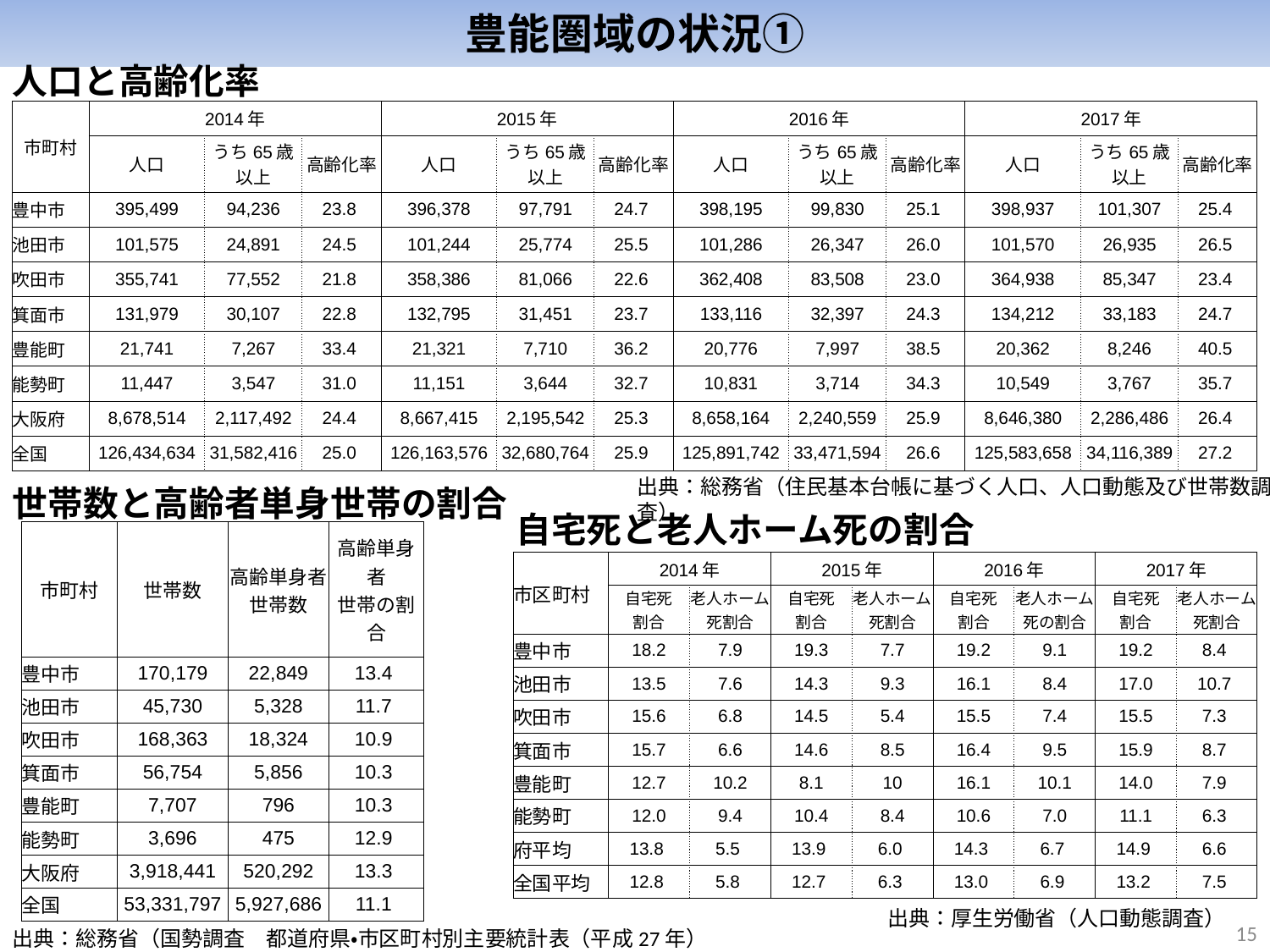

豊能圏域の状況①
人口と高齢化率
| 市町村 | 2014年 |  |  | 2015年 |  |  | 2016年 |  |  | 2017年 |  |  |
| --- | --- | --- | --- | --- | --- | --- | --- | --- | --- | --- | --- | --- |
|  | 人口 | うち65歳 以上 | 高齢化率 | 人口 | うち65歳 以上 | 高齢化率 | 人口 | うち65歳 以上 | 高齢化率 | 人口 | うち65歳 以上 | 高齢化率 |
| 豊中市 | 395,499 | 94,236 | 23.8 | 396,378 | 97,791 | 24.7 | 398,195 | 99,830 | 25.1 | 398,937 | 101,307 | 25.4 |
| 池田市 | 101,575 | 24,891 | 24.5 | 101,244 | 25,774 | 25.5 | 101,286 | 26,347 | 26.0 | 101,570 | 26,935 | 26.5 |
| 吹田市 | 355,741 | 77,552 | 21.8 | 358,386 | 81,066 | 22.6 | 362,408 | 83,508 | 23.0 | 364,938 | 85,347 | 23.4 |
| 箕面市 | 131,979 | 30,107 | 22.8 | 132,795 | 31,451 | 23.7 | 133,116 | 32,397 | 24.3 | 134,212 | 33,183 | 24.7 |
| 豊能町 | 21,741 | 7,267 | 33.4 | 21,321 | 7,710 | 36.2 | 20,776 | 7,997 | 38.5 | 20,362 | 8,246 | 40.5 |
| 能勢町 | 11,447 | 3,547 | 31.0 | 11,151 | 3,644 | 32.7 | 10,831 | 3,714 | 34.3 | 10,549 | 3,767 | 35.7 |
| 大阪府 | 8,678,514 | 2,117,492 | 24.4 | 8,667,415 | 2,195,542 | 25.3 | 8,658,164 | 2,240,559 | 25.9 | 8,646,380 | 2,286,486 | 26.4 |
| 全国 | 126,434,634 | 31,582,416 | 25.0 | 126,163,576 | 32,680,764 | 25.9 | 125,891,742 | 33,471,594 | 26.6 | 125,583,658 | 34,116,389 | 27.2 |
出典：総務省（住民基本台帳に基づく人口、人口動態及び世帯数調査）
世帯数と高齢者単身世帯の割合
自宅死と老人ホーム死の割合
| 市町村 | 世帯数 | 高齢単身者 世帯数 | 高齢単身者 世帯の割合 |
| --- | --- | --- | --- |
| 豊中市 | 170,179 | 22,849 | 13.4 |
| 池田市 | 45,730 | 5,328 | 11.7 |
| 吹田市 | 168,363 | 18,324 | 10.9 |
| 箕面市 | 56,754 | 5,856 | 10.3 |
| 豊能町 | 7,707 | 796 | 10.3 |
| 能勢町 | 3,696 | 475 | 12.9 |
| 大阪府 | 3,918,441 | 520,292 | 13.3 |
| 全国 | 53,331,797 | 5,927,686 | 11.1 |
| 市区町村 | 2014年 |  | 2015年 |  | 2016年 |  | 2017年 |  |
| --- | --- | --- | --- | --- | --- | --- | --- | --- |
|  | 自宅死 割合 | 老人ホーム死割合 | 自宅死 割合 | 老人ホーム死割合 | 自宅死 割合 | 老人ホーム死の割合 | 自宅死 割合 | 老人ホーム死割合 |
| 豊中市 | 18.2 | 7.9 | 19.3 | 7.7 | 19.2 | 9.1 | 19.2 | 8.4 |
| 池田市 | 13.5 | 7.6 | 14.3 | 9.3 | 16.1 | 8.4 | 17.0 | 10.7 |
| 吹田市 | 15.6 | 6.8 | 14.5 | 5.4 | 15.5 | 7.4 | 15.5 | 7.3 |
| 箕面市 | 15.7 | 6.6 | 14.6 | 8.5 | 16.4 | 9.5 | 15.9 | 8.7 |
| 豊能町 | 12.7 | 10.2 | 8.1 | 10 | 16.1 | 10.1 | 14.0 | 7.9 |
| 能勢町 | 12.0 | 9.4 | 10.4 | 8.4 | 10.6 | 7.0 | 11.1 | 6.3 |
| 府平均 | 13.8 | 5.5 | 13.9 | 6.0 | 14.3 | 6.7 | 14.9 | 6.6 |
| 全国平均 | 12.8 | 5.8 | 12.7 | 6.3 | 13.0 | 6.9 | 13.2 | 7.5 |
出典：厚生労働省（人口動態調査）
15
出典：総務省（国勢調査　都道府県・市区町村別主要統計表（平成27年）